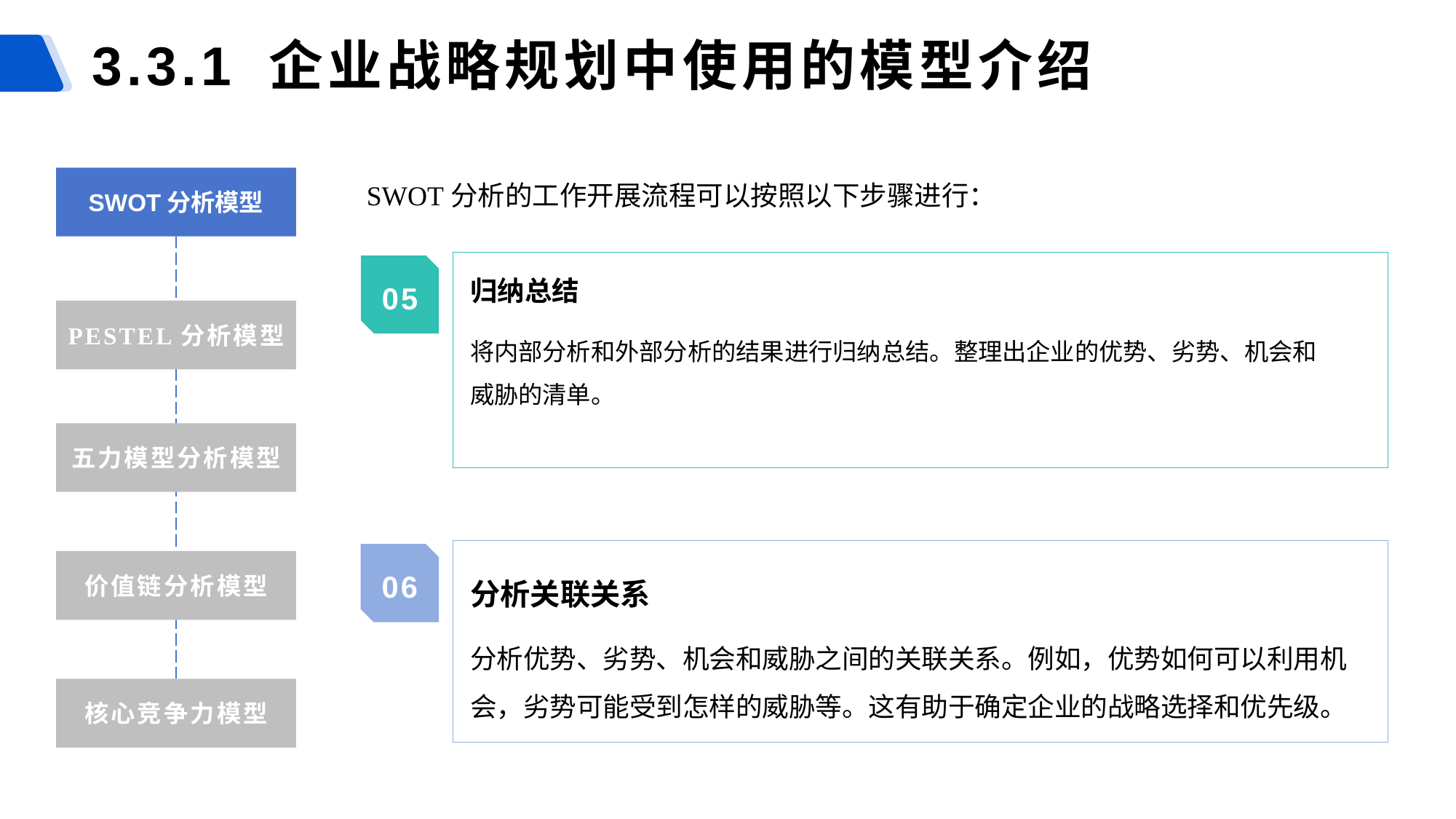

3.3.1 企业战略规划中使用的模型介绍
SWOT分析模型
SWOT分析的工作开展流程可以按照以下步骤进行：

归纳总结
将内部分析和外部分析的结果进行归纳总结。整理出企业的优势、劣势、机会和威胁的清单。

05
PESTEL分析模型
五力模型分析模型

价值链分析模型
06
分析关联关系
分析优势、劣势、机会和威胁之间的关联关系。例如，优势如何可以利用机会，劣势可能受到怎样的威胁等。这有助于确定企业的战略选择和优先级。
核心竞争力模型